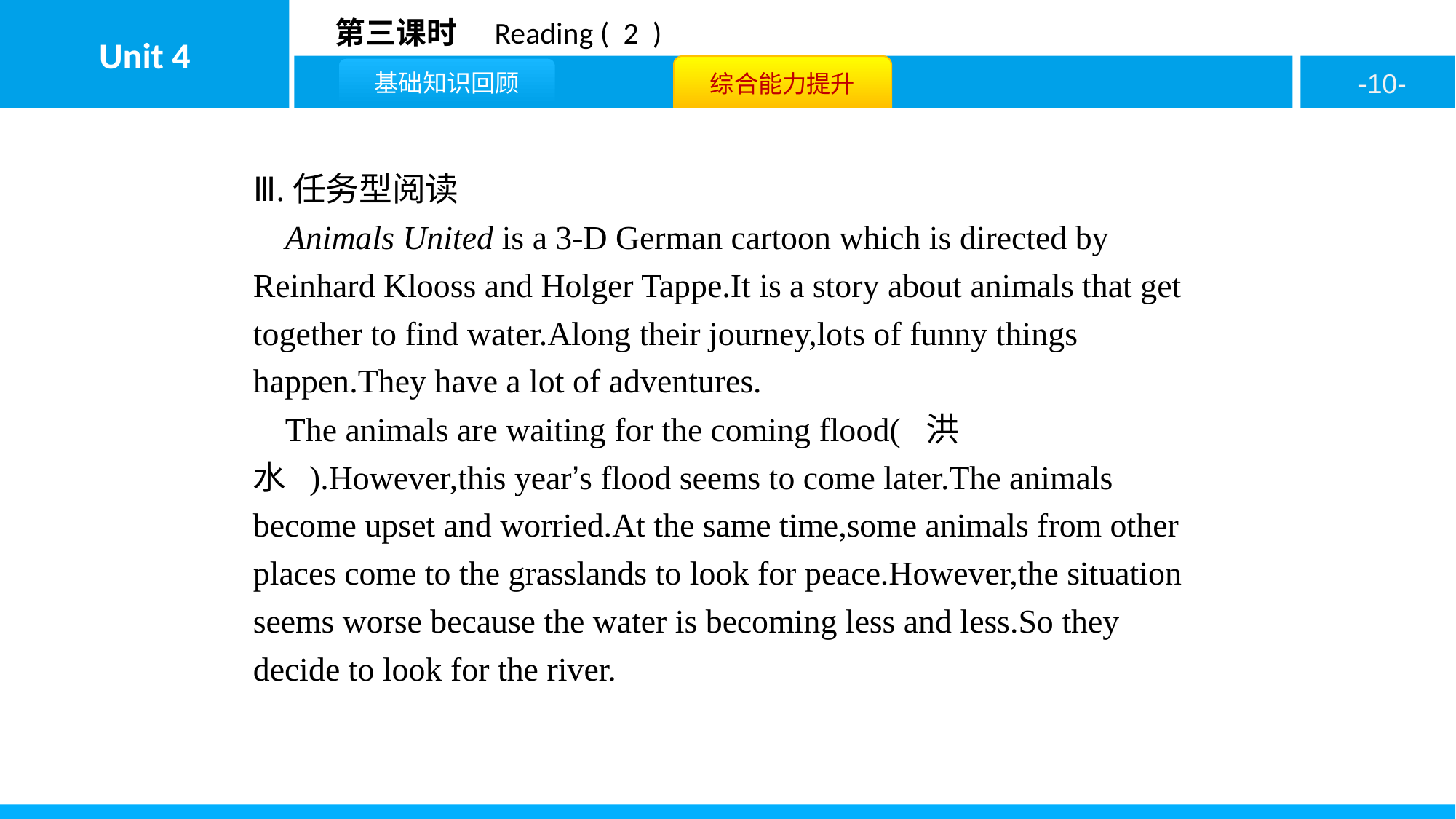

Ⅲ.任务型阅读
Animals United is a 3-D German cartoon which is directed by Reinhard Klooss and Holger Tappe.It is a story about animals that get together to find water.Along their journey,lots of funny things happen.They have a lot of adventures.
The animals are waiting for the coming flood(  洪水  ).However,this year’s flood seems to come later.The animals become upset and worried.At the same time,some animals from other places come to the grasslands to look for peace.However,the situation seems worse because the water is becoming less and less.So they decide to look for the river.